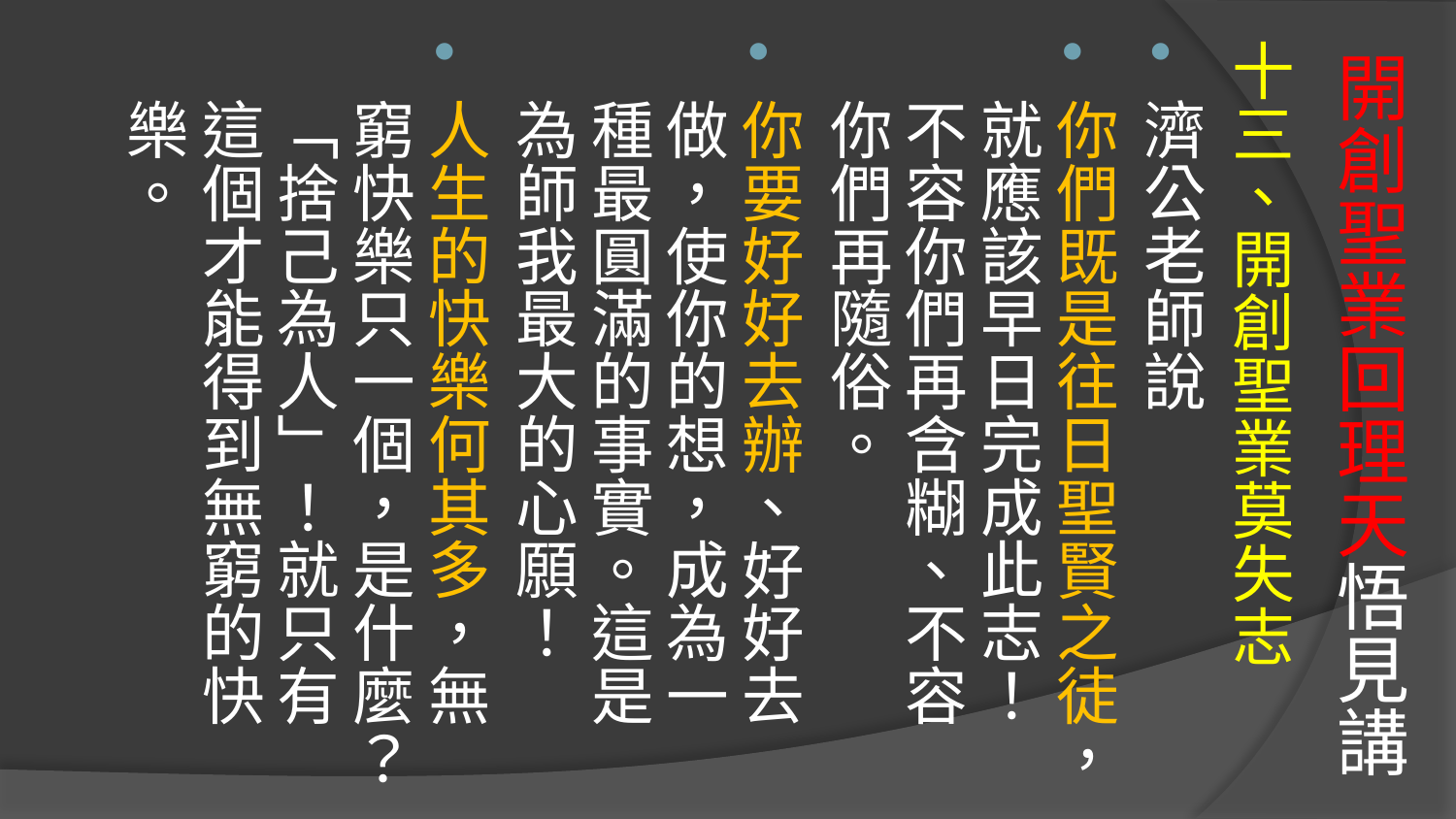

十三、開創聖業莫失志
濟公老師說
你們既是往日聖賢之徒，就應該早日完成此志！不容你們再含糊、不容你們再隨俗。
你要好好去辦、好好去做，使你的想，成為一種最圓滿的事實。這是為師我最大的心願！
人生的快樂何其多，無窮快樂只一個，是什麼？「捨己為人」！就只有這個才能得到無窮的快樂。

# 開創聖業回理天悟見講